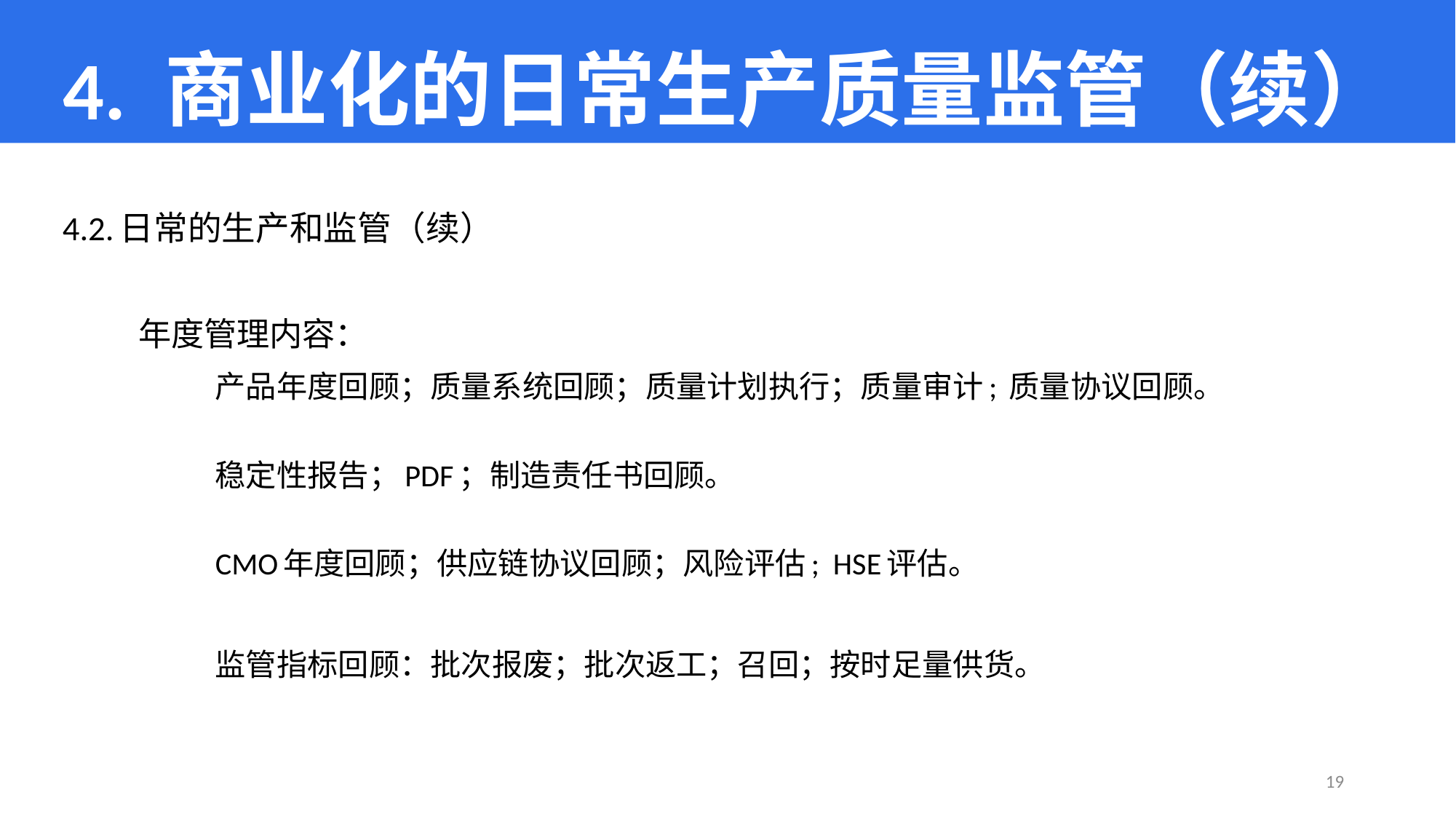

# 4. 商业化的日常生产质量监管（续）
4.2.日常的生产和监管（续）

 	年度管理内容：
		产品年度回顾；质量系统回顾；质量计划执行；质量审计; 质量协议回顾。

		稳定性报告；PDF；制造责任书回顾。

	 	CMO年度回顾；供应链协议回顾；风险评估;  HSE评估。

		监管指标回顾：批次报废；批次返工；召回；按时足量供货。

19